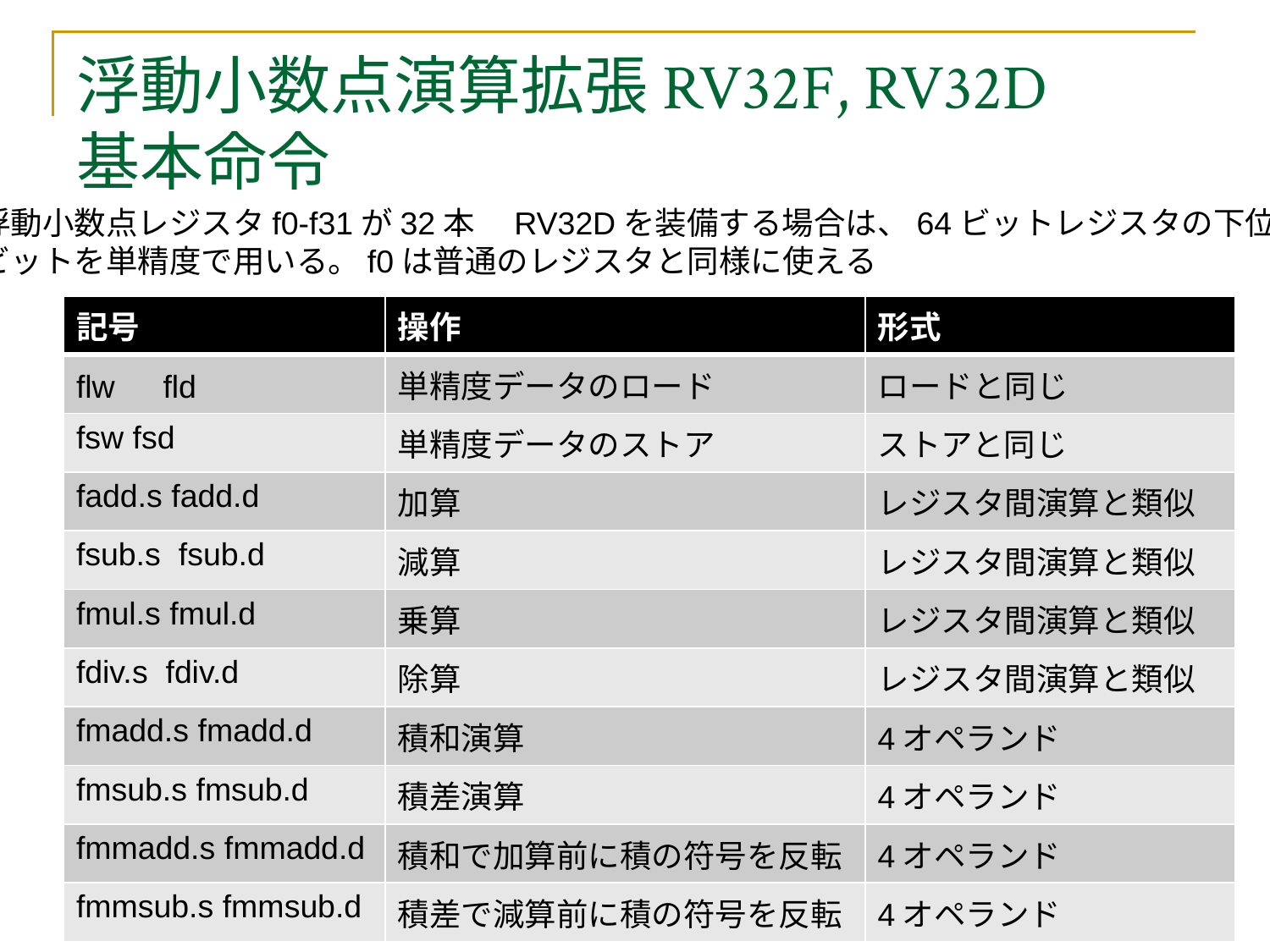

# 浮動小数点演算拡張RV32F, RV32D 基本命令
浮動小数点レジスタf0-f31が32本　RV32Dを装備する場合は、64ビットレジスタの下位32
ビットを単精度で用いる。f0は普通のレジスタと同様に使える
| 記号 | 操作 | 形式 |
| --- | --- | --- |
| flw　fld | 単精度データのロード | ロードと同じ |
| fsw fsd | 単精度データのストア | ストアと同じ |
| fadd.s fadd.d | 加算 | レジスタ間演算と類似 |
| fsub.s fsub.d | 減算 | レジスタ間演算と類似 |
| fmul.s fmul.d | 乗算 | レジスタ間演算と類似 |
| fdiv.s fdiv.d | 除算 | レジスタ間演算と類似 |
| fmadd.s fmadd.d | 積和演算 | 4オペランド |
| fmsub.s fmsub.d | 積差演算 | 4オペランド |
| fmmadd.s fmmadd.d | 積和で加算前に積の符号を反転 | 4オペランド |
| fmmsub.s fmmsub.d | 積差で減算前に積の符号を反転 | 4オペランド |